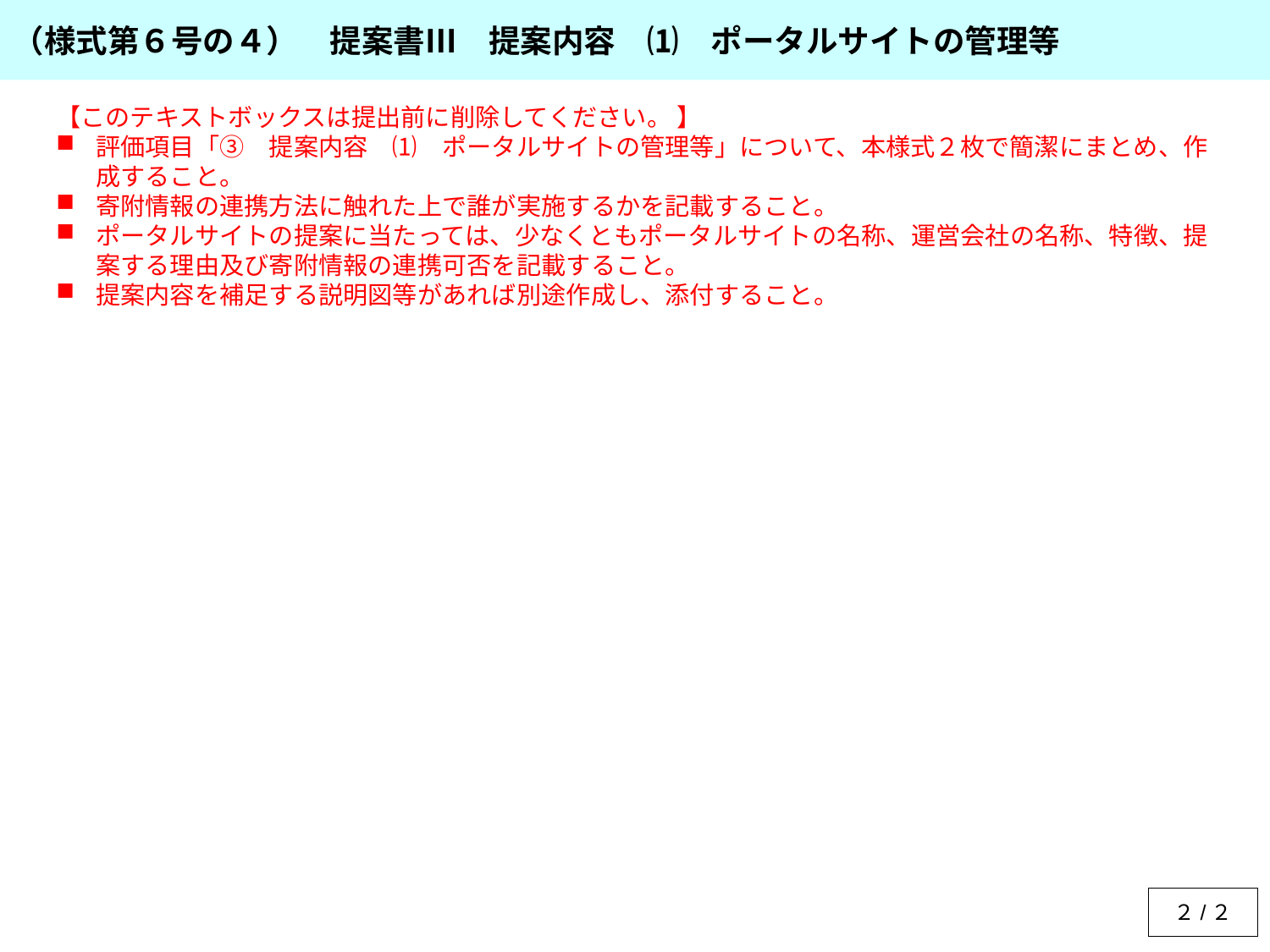

（様式第６号の４）　提案書Ⅲ　提案内容　⑴　ポータルサイトの管理等
【このテキストボックスは提出前に削除してください。 】
評価項目「③　提案内容　⑴　ポータルサイトの管理等」について、本様式２枚で簡潔にまとめ、作成すること。
寄附情報の連携方法に触れた上で誰が実施するかを記載すること。
ポータルサイトの提案に当たっては、少なくともポータルサイトの名称、運営会社の名称、特徴、提案する理由及び寄附情報の連携可否を記載すること。
提案内容を補足する説明図等があれば別途作成し、添付すること。
２/２